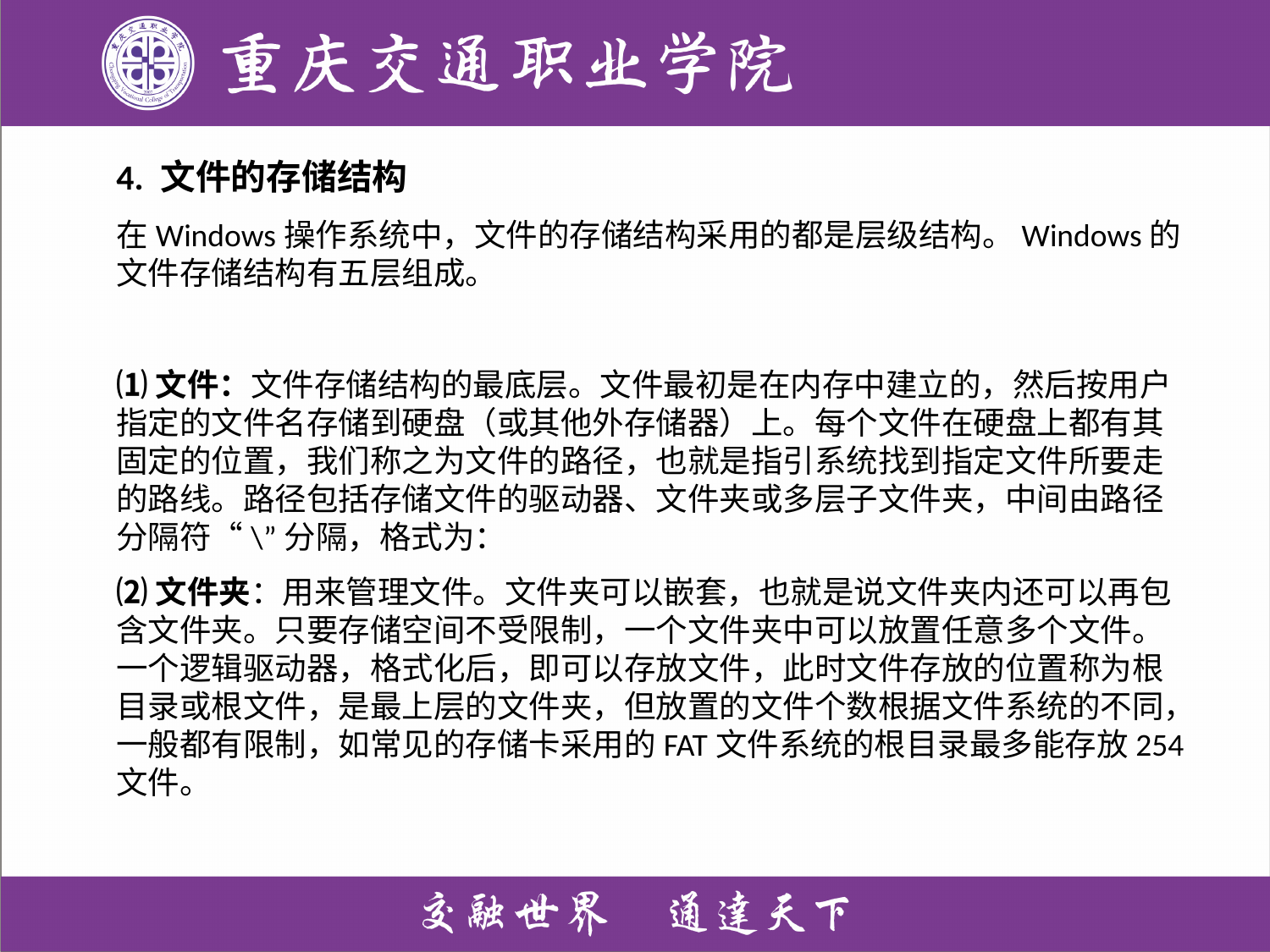

4. 文件的存储结构
在Windows操作系统中，文件的存储结构采用的都是层级结构。Windows的文件存储结构有五层组成。

⑴文件：文件存储结构的最底层。文件最初是在内存中建立的，然后按用户指定的文件名存储到硬盘（或其他外存储器）上。每个文件在硬盘上都有其固定的位置，我们称之为文件的路径，也就是指引系统找到指定文件所要走的路线。路径包括存储文件的驱动器、文件夹或多层子文件夹，中间由路径分隔符“\”分隔，格式为：
⑵文件夹：用来管理文件。文件夹可以嵌套，也就是说文件夹内还可以再包含文件夹。只要存储空间不受限制，一个文件夹中可以放置任意多个文件。一个逻辑驱动器，格式化后，即可以存放文件，此时文件存放的位置称为根目录或根文件，是最上层的文件夹，但放置的文件个数根据文件系统的不同，一般都有限制，如常见的存储卡采用的FAT文件系统的根目录最多能存放254文件。